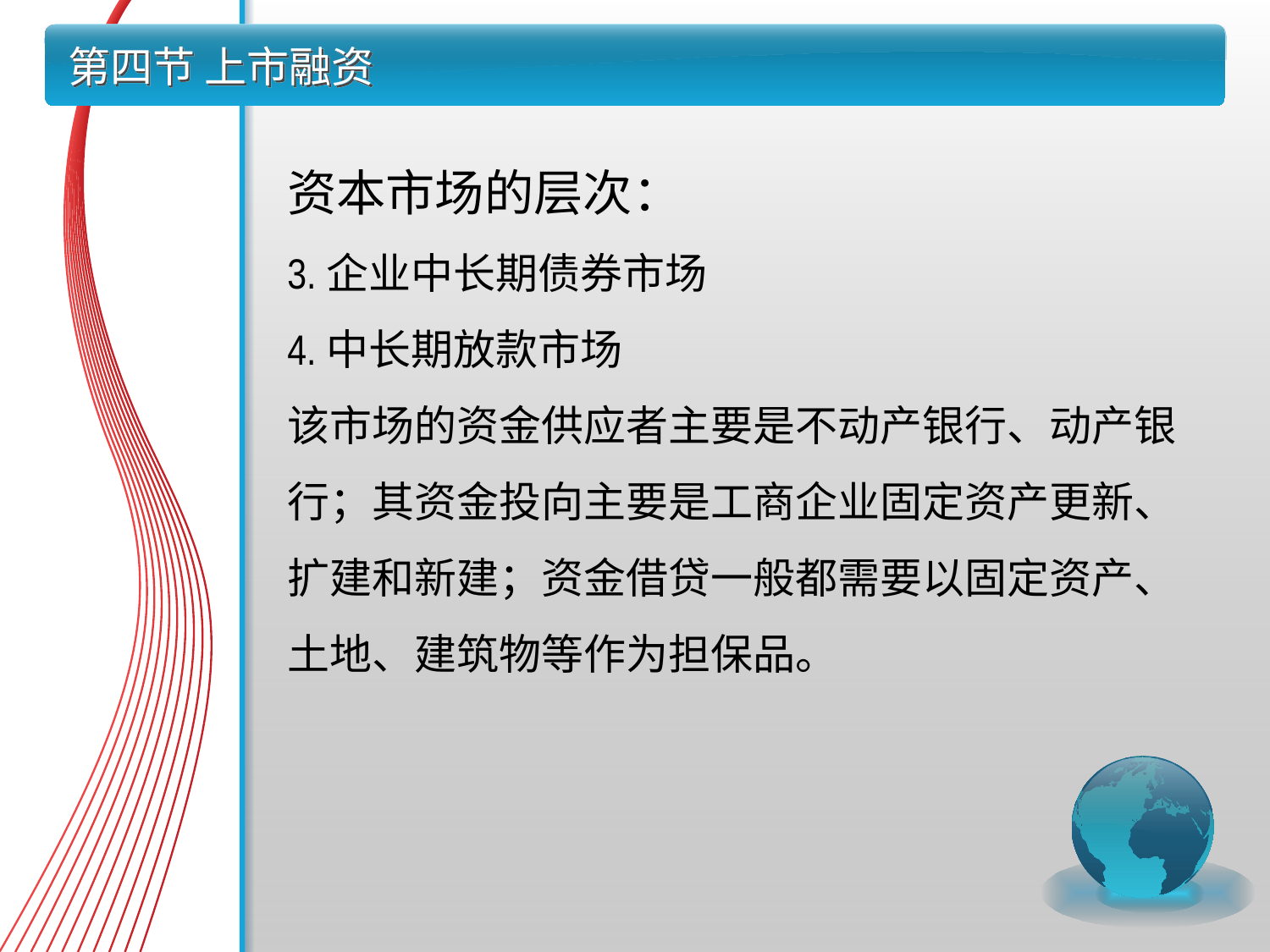

# 第四节 上市融资
资本市场的层次：
3.企业中长期债券市场
4.中长期放款市场
该市场的资金供应者主要是不动产银行、动产银行；其资金投向主要是工商企业固定资产更新、扩建和新建；资金借贷一般都需要以固定资产、土地、建筑物等作为担保品。